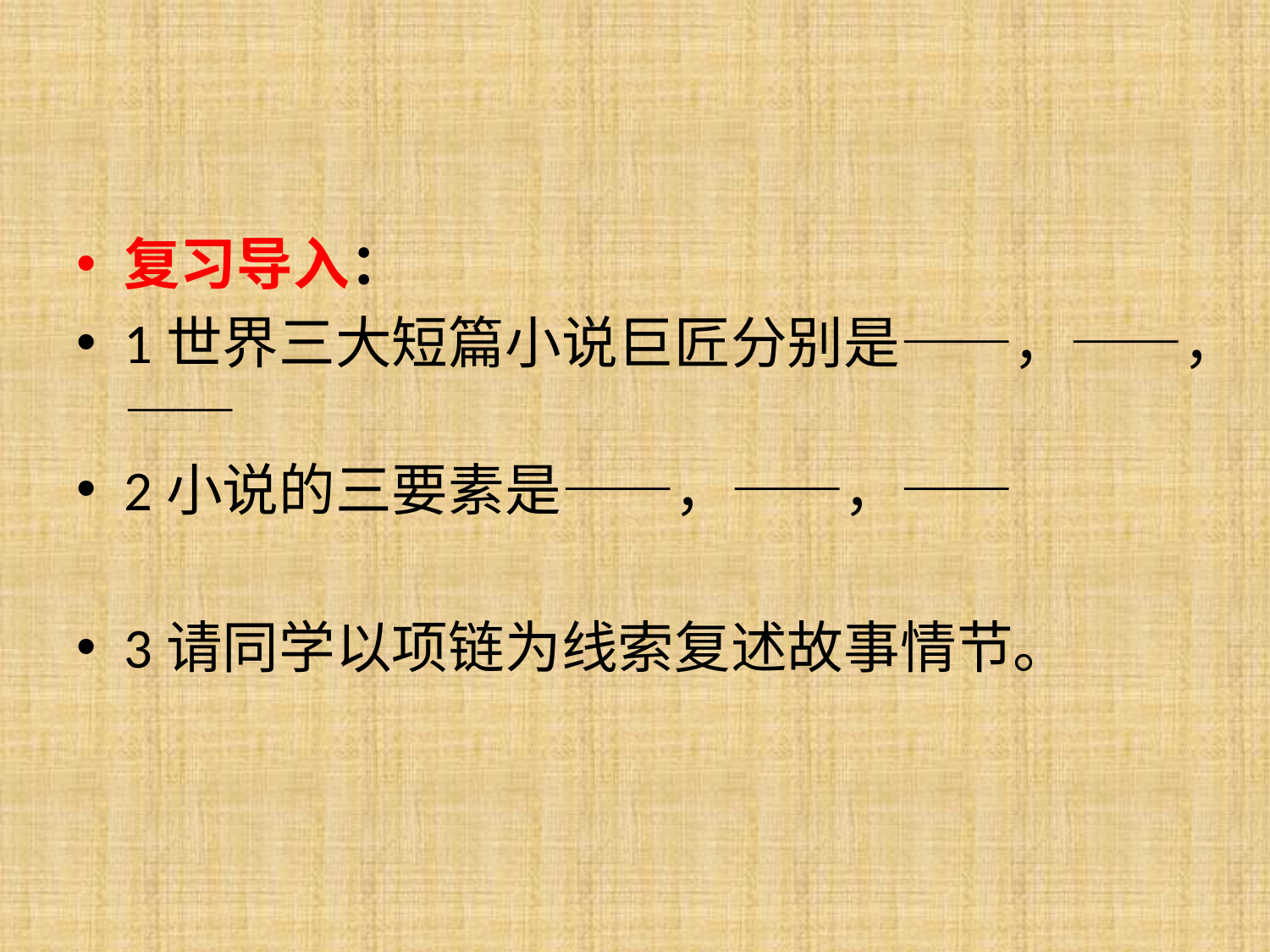

#
复习导入：
1世界三大短篇小说巨匠分别是——，——，——
2小说的三要素是——，——，——

3请同学以项链为线索复述故事情节。